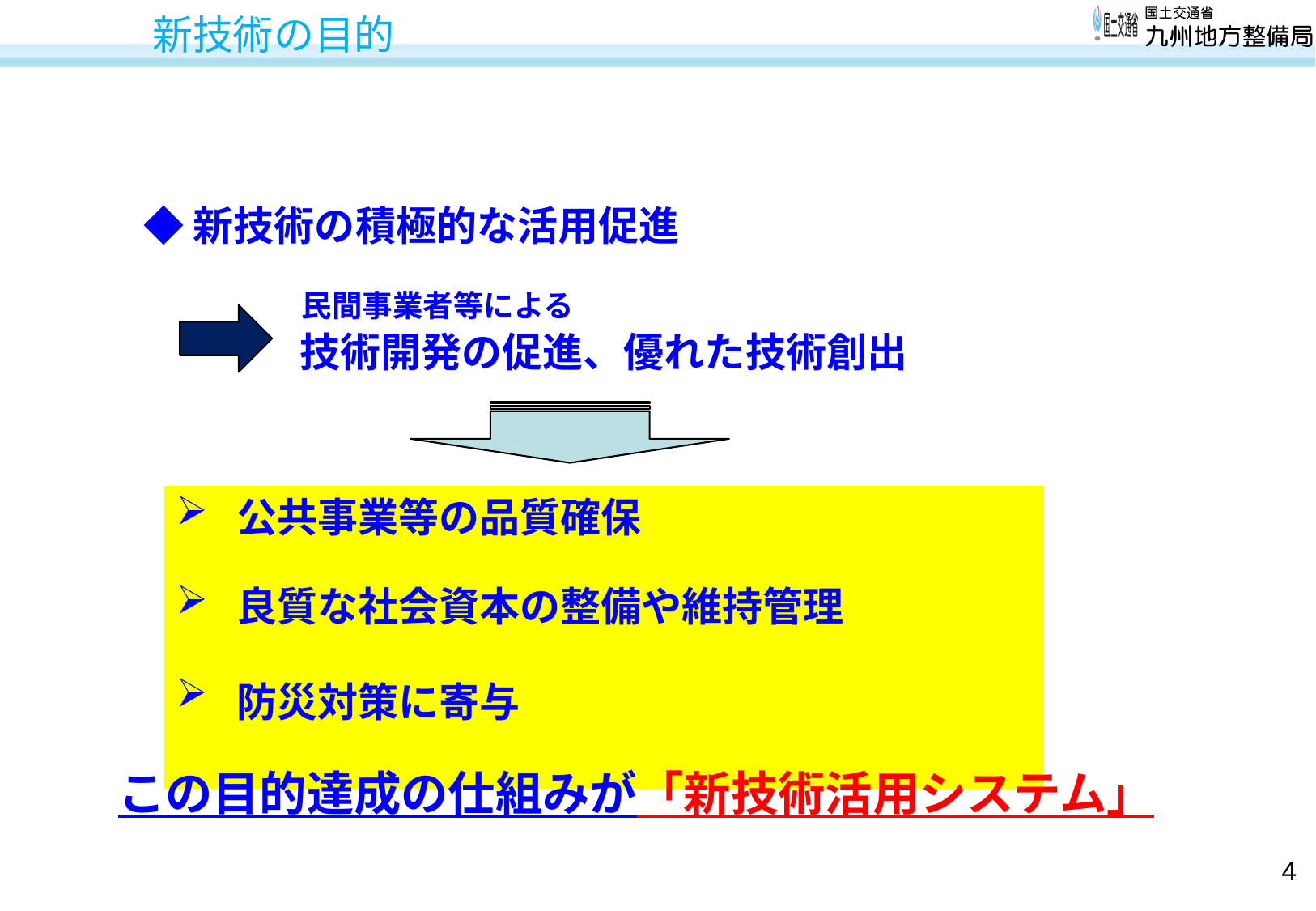

新技術の目的
◆新技術の積極的な活用促進

民間事業者等による

技術開発の促進、優れた技術創出
公共事業等の品質確保

良質な社会資本の整備や維持管理

防災対策に寄与
この目的達成の仕組みが「新技術活用システム」
4